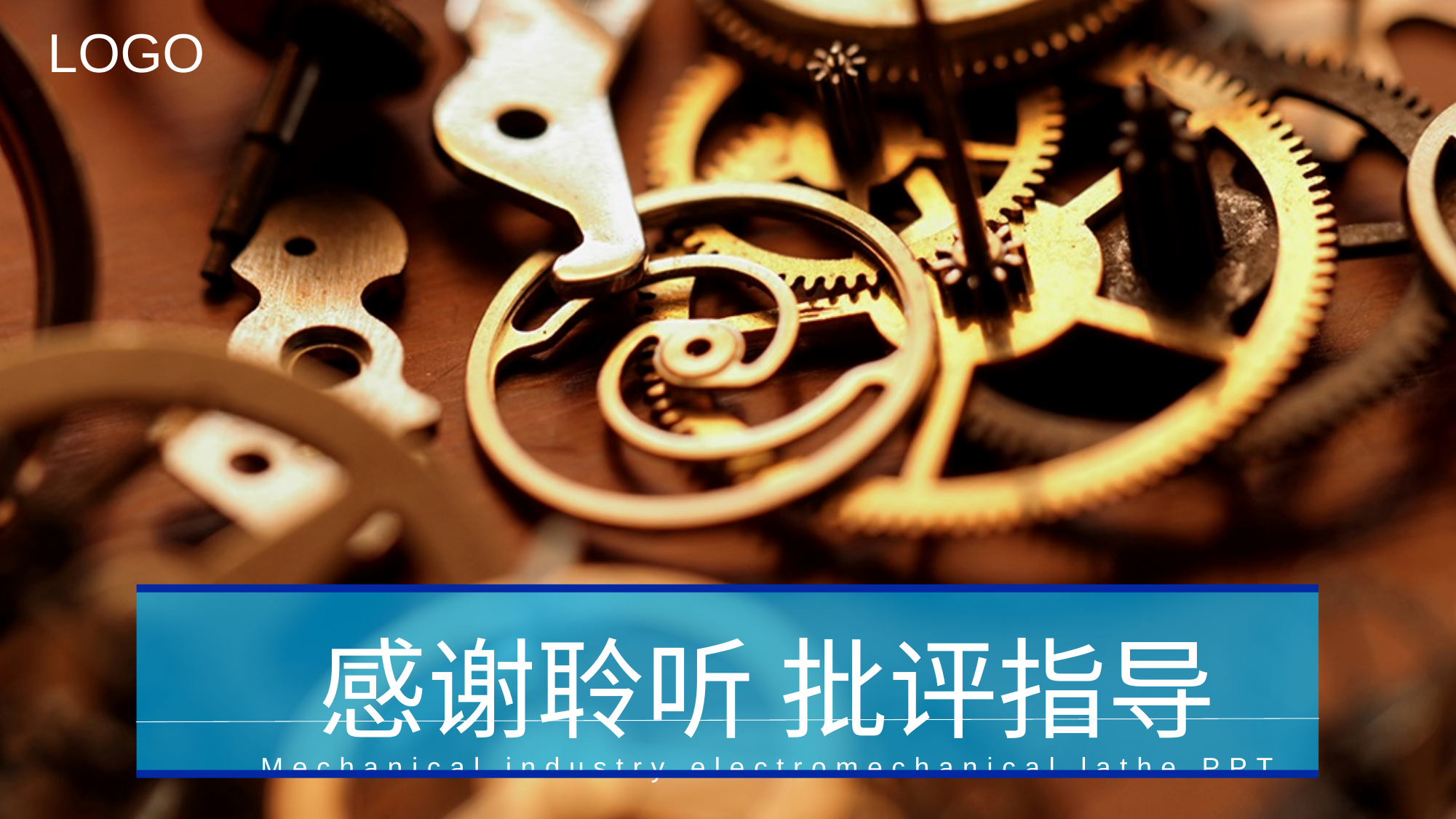

LOGO

感谢聆听 批评指导

Mechanical industry electromechanical lathe PPT